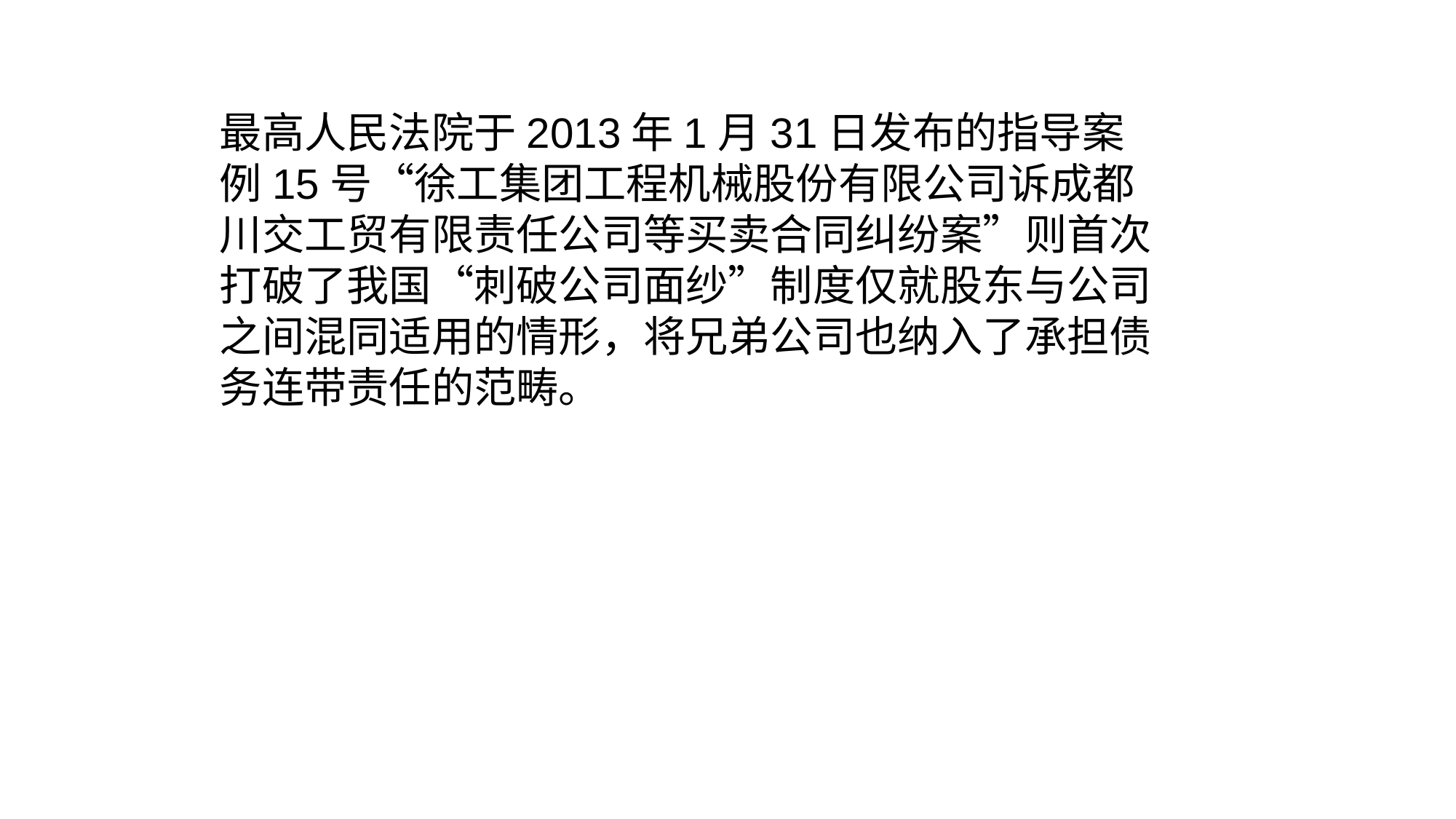

最高人民法院于2013年1月31日发布的指导案例15号“徐工集团工程机械股份有限公司诉成都川交工贸有限责任公司等买卖合同纠纷案”则首次打破了我国“刺破公司面纱”制度仅就股东与公司之间混同适用的情形，将兄弟公司也纳入了承担债务连带责任的范畴。